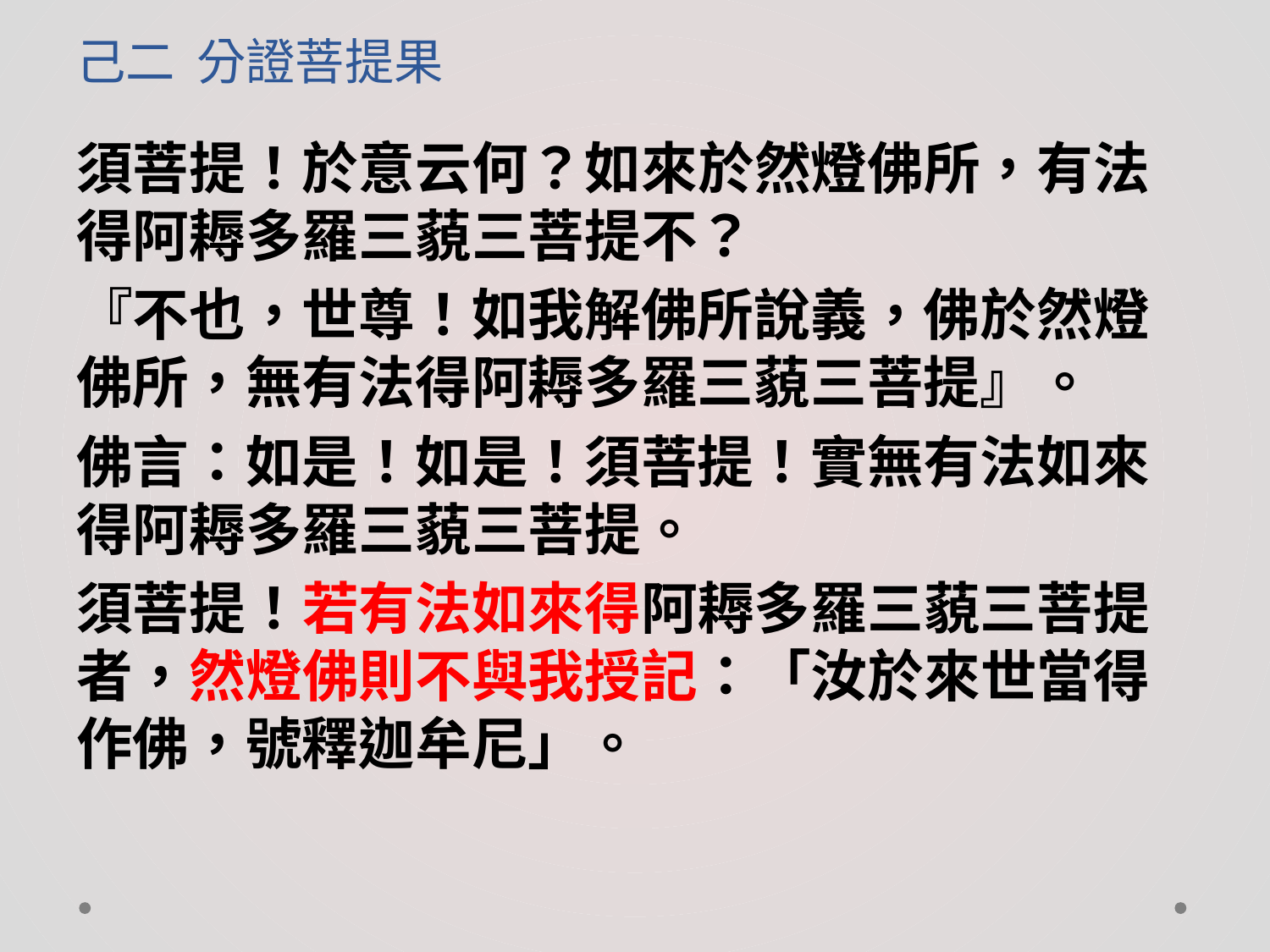

# 己二  分證菩提果
須菩提！於意云何？如來於然燈佛所，有法得阿耨多羅三藐三菩提不？
『不也，世尊！如我解佛所說義，佛於然燈佛所，無有法得阿耨多羅三藐三菩提』。
佛言：如是！如是！須菩提！實無有法如來得阿耨多羅三藐三菩提。
須菩提！若有法如來得阿耨多羅三藐三菩提者，然燈佛則不與我授記：「汝於來世當得作佛，號釋迦牟尼」。